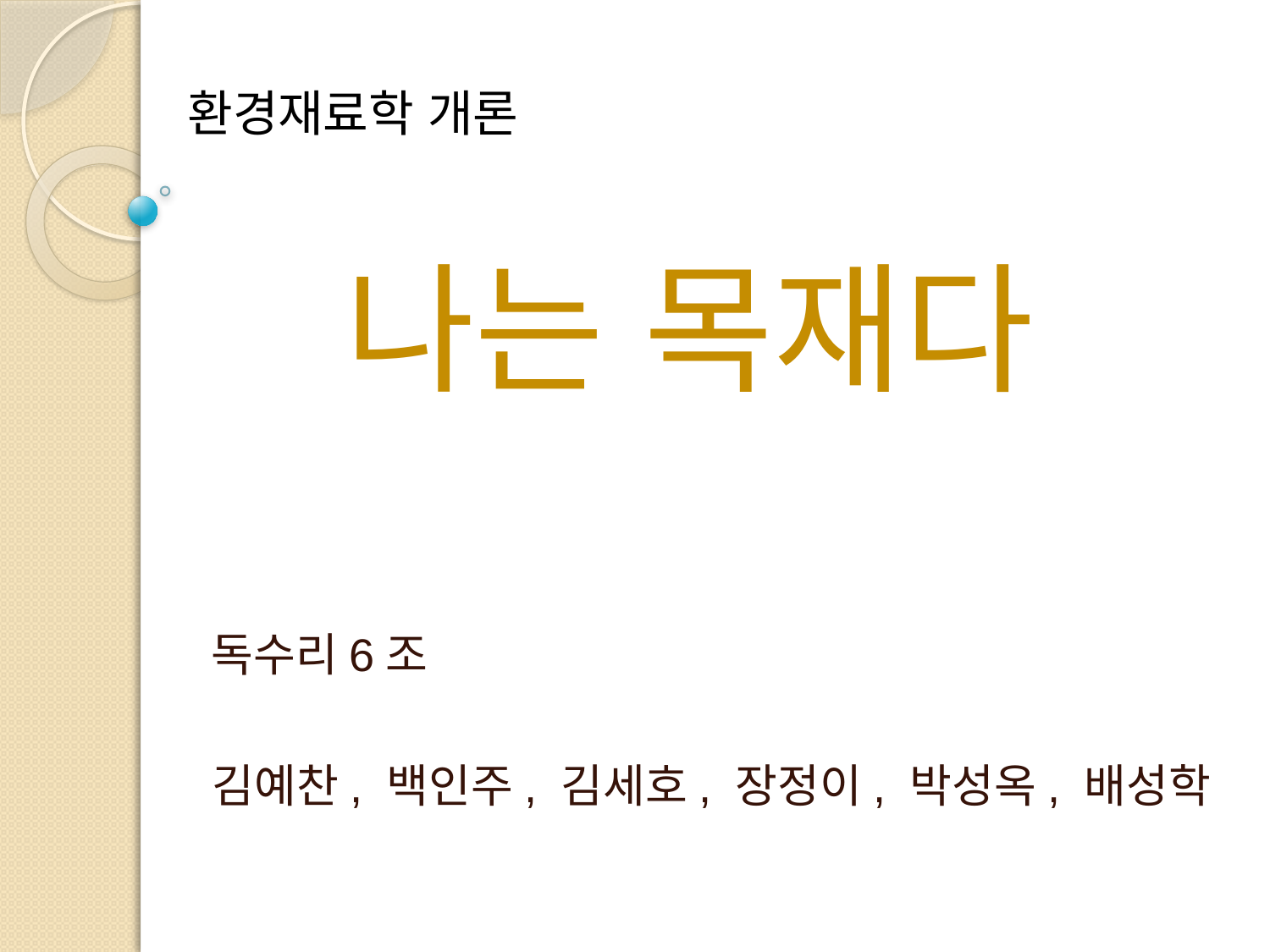

환경재료학 개론
# 나는 목재다
독수리6조

김예찬, 백인주, 김세호, 장정이, 박성옥, 배성학